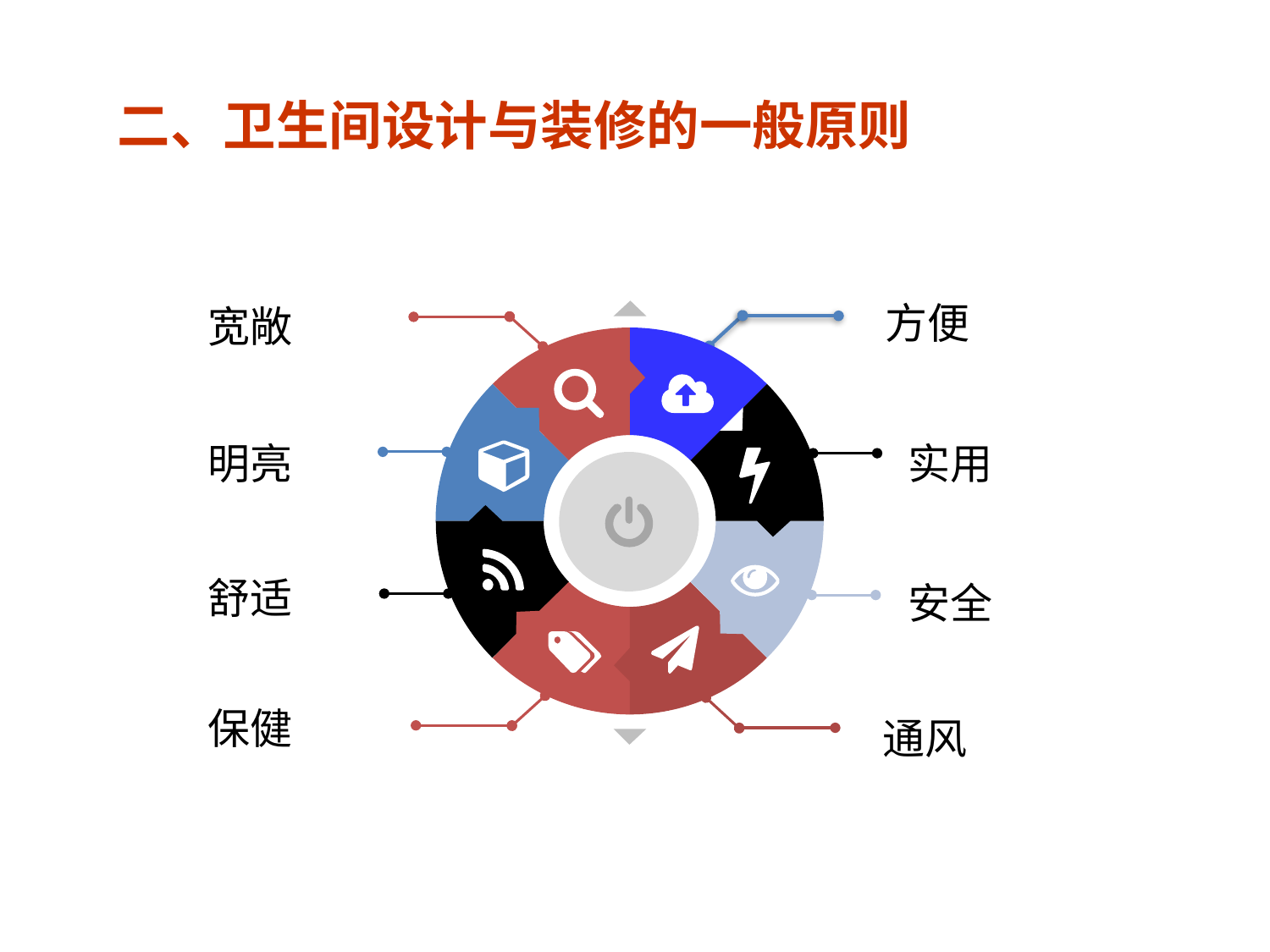

二、卫生间设计与装修的一般原则
方便
宽敞

明亮
实用

舒适
安全

保健
通风